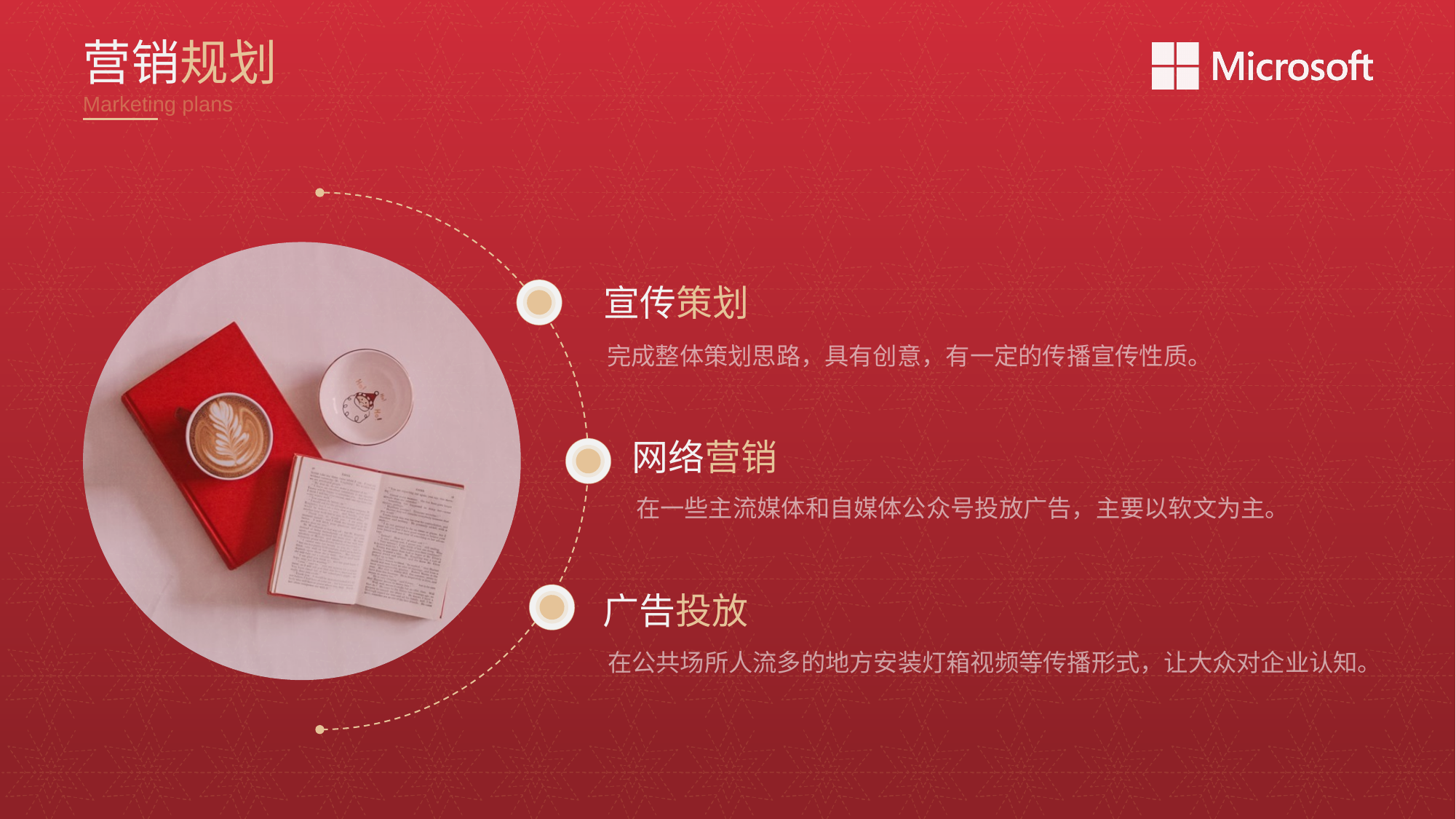

营销规划
Marketing plans

宣传策划

完成整体策划思路，具有创意，有一定的传播宣传性质。
网络营销

在一些主流媒体和自媒体公众号投放广告，主要以软文为主。
广告投放

在公共场所人流多的地方安装灯箱视频等传播形式，让大众对企业认知。